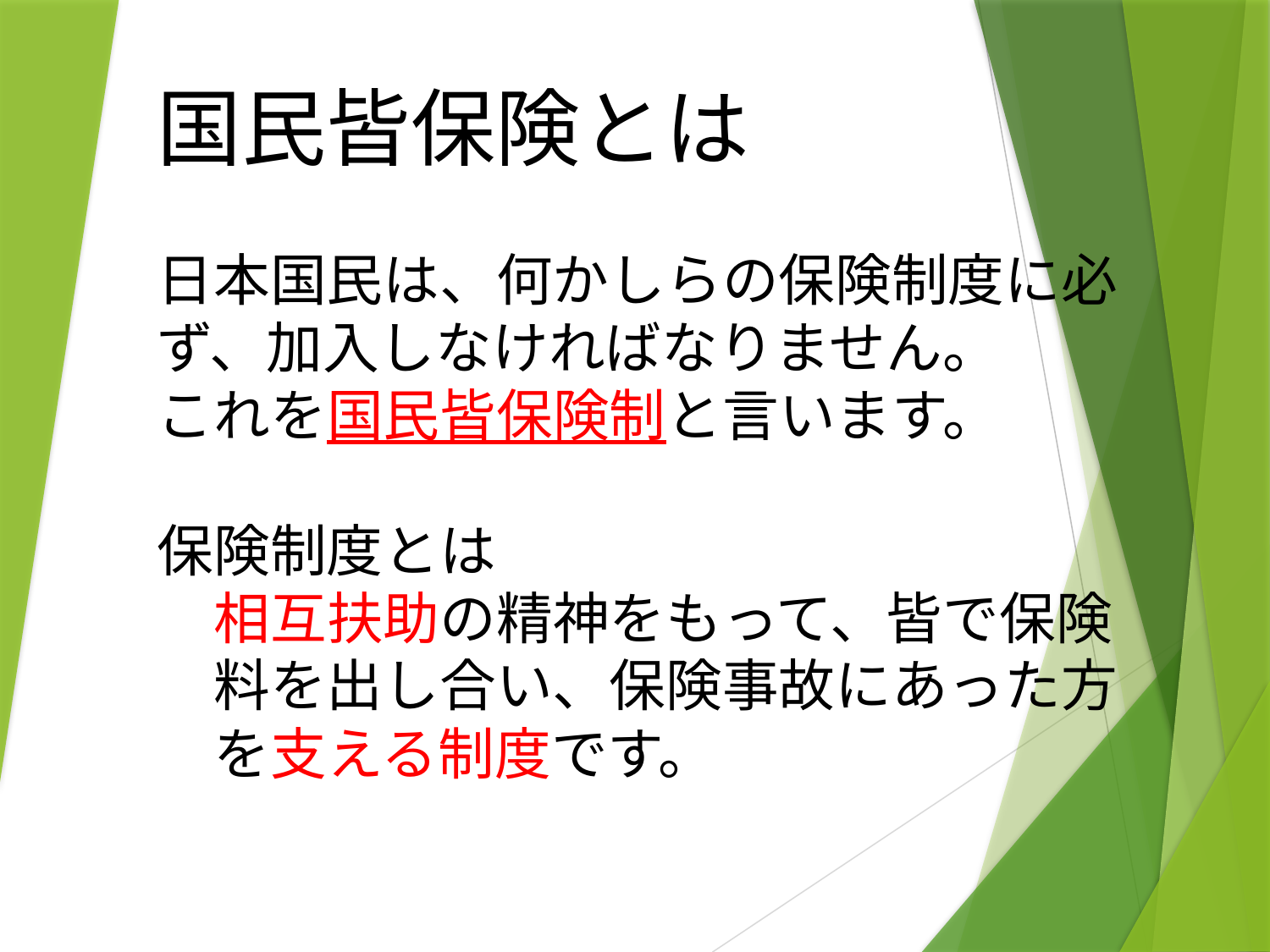

国民皆保険とは

日本国民は、何かしらの保険制度に必ず、加入しなければなりません。
これを国民皆保険制と言います。

保険制度とは
　相互扶助の精神をもって、皆で保険
　料を出し合い、保険事故にあった方
　を支える制度です。